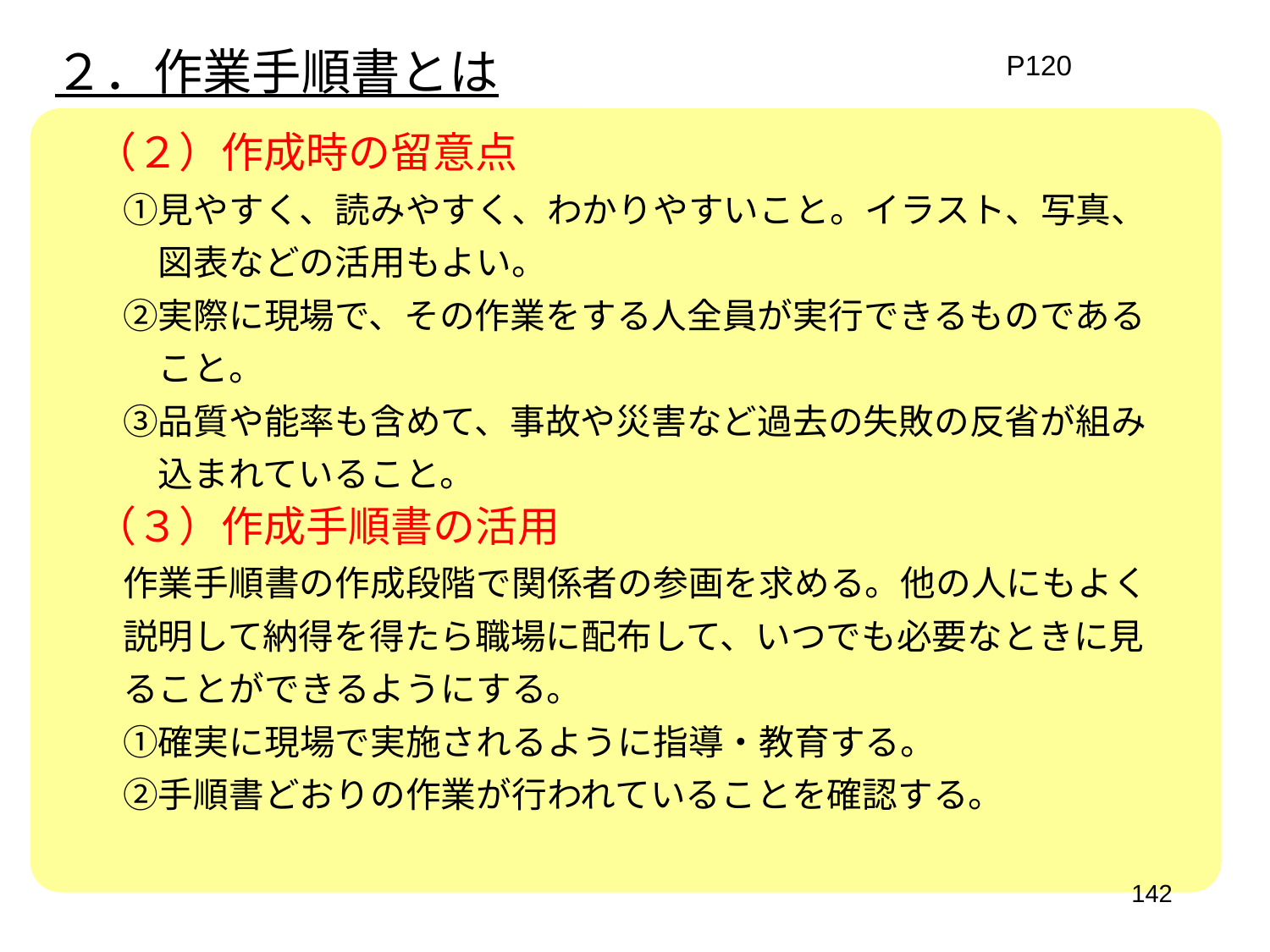

２．作業手順書とは
P120
　（２）作成時の留意点
　　①見やすく、読みやすく、わかりやすいこと。イラスト、写真、
　　　図表などの活用もよい。
　　②実際に現場で、その作業をする人全員が実行できるものである
　　　こと。
　　③品質や能率も含めて、事故や災害など過去の失敗の反省が組み
　　　込まれていること。
　（３）作成手順書の活用
　　作業手順書の作成段階で関係者の参画を求める。他の人にもよく
　　説明して納得を得たら職場に配布して、いつでも必要なときに見
　　ることができるようにする。
　　①確実に現場で実施されるように指導・教育する。
　　②手順書どおりの作業が行われていることを確認する。

142